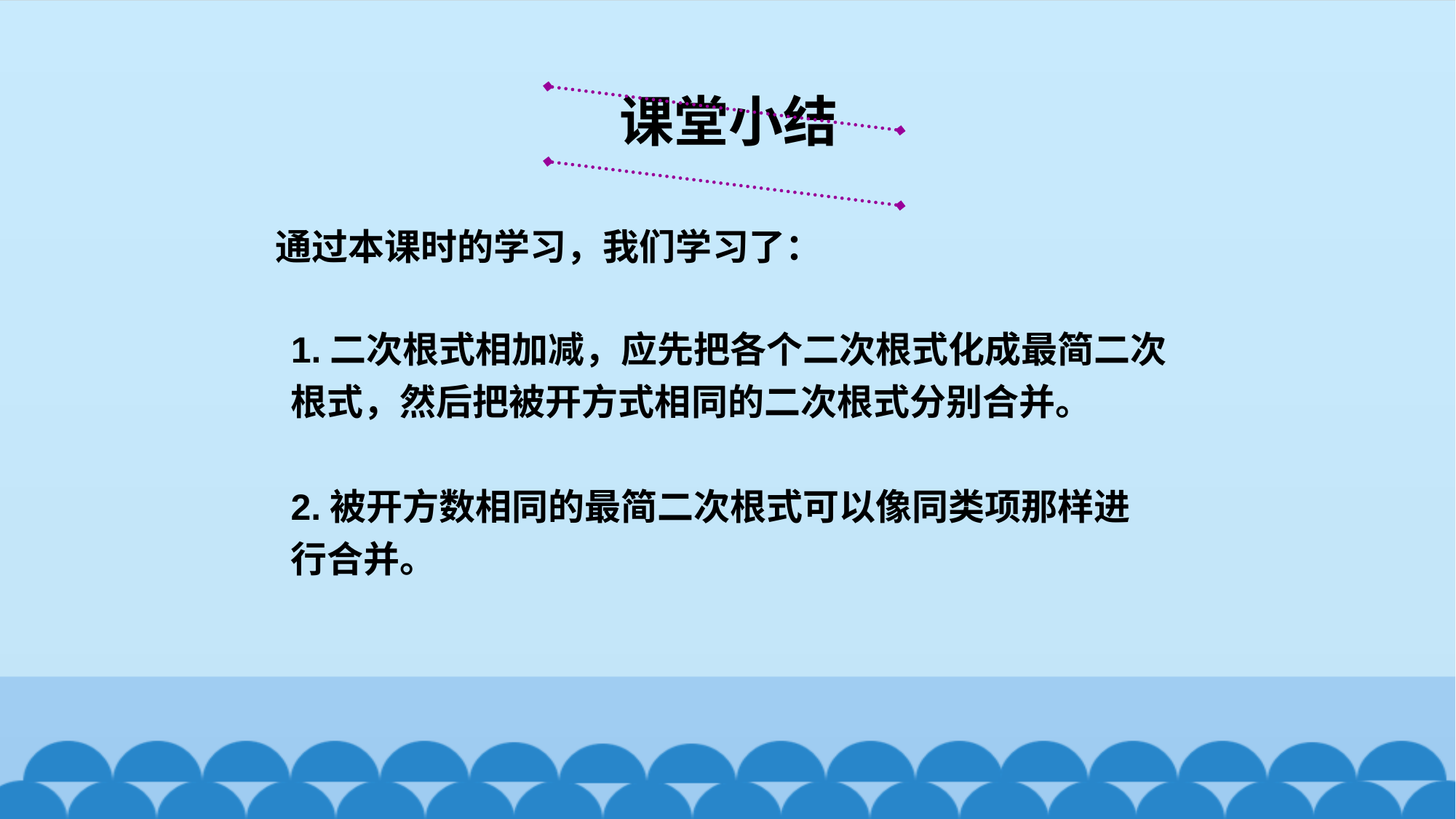

课堂小结

通过本课时的学习，我们学习了：
1.二次根式相加减，应先把各个二次根式化成最简二次根式，然后把被开方式相同的二次根式分别合并。
2.被开方数相同的最简二次根式可以像同类项那样进行合并。